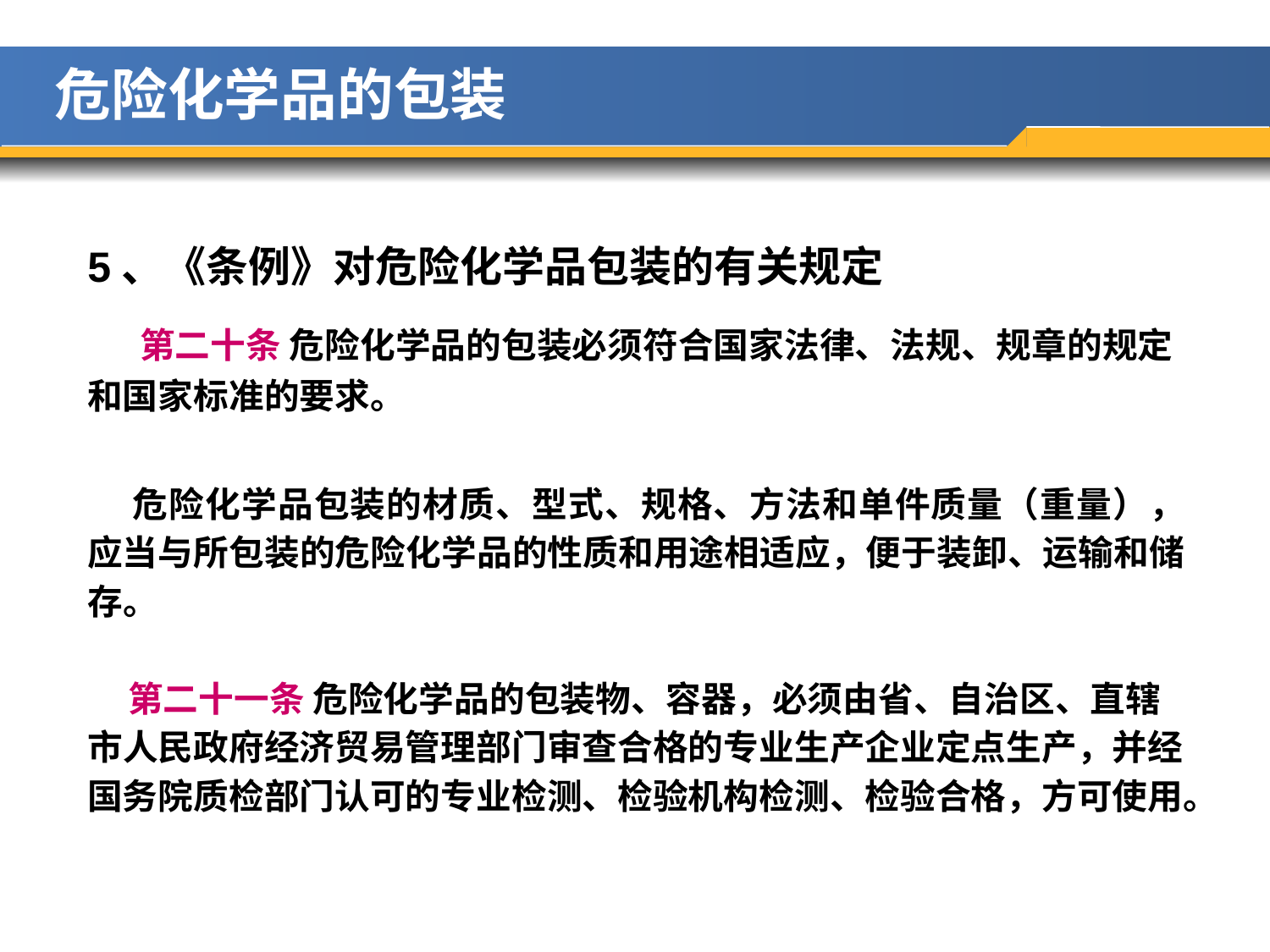

危险化学品的包装

5、《条例》对危险化学品包装的有关规定
    第二十条 危险化学品的包装必须符合国家法律、法规、规章的规定和国家标准的要求。

    危险化学品包装的材质、型式、规格、方法和单件质量（重量），应当与所包装的危险化学品的性质和用途相适应，便于装卸、运输和储存。

    第二十一条 危险化学品的包装物、容器，必须由省、自治区、直辖市人民政府经济贸易管理部门审查合格的专业生产企业定点生产，并经国务院质检部门认可的专业检测、检验机构检测、检验合格，方可使用。